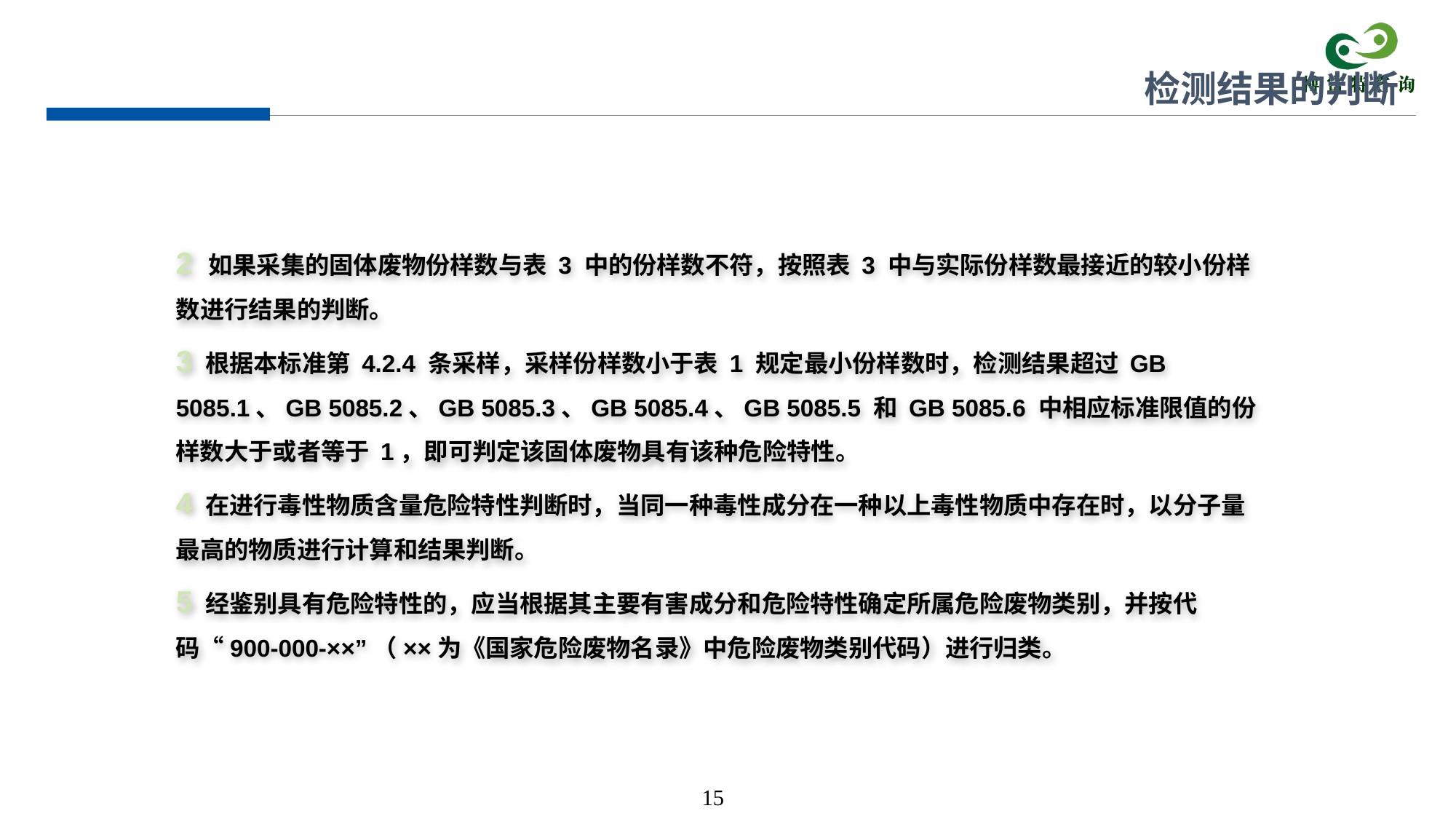

检测结果的判断
2 如果采集的固体废物份样数与表 3 中的份样数不符，按照表 3 中与实际份样数最接近的较小份样数进行结果的判断。
3 根据本标准第 4.2.4 条采样，采样份样数小于表 1 规定最小份样数时，检测结果超过 GB 5085.1、GB 5085.2、GB 5085.3、GB 5085.4、GB 5085.5 和 GB 5085.6 中相应标准限值的份样数大于或者等于 1，即可判定该固体废物具有该种危险特性。
4 在进行毒性物质含量危险特性判断时，当同一种毒性成分在一种以上毒性物质中存在时，以分子量最高的物质进行计算和结果判断。
5 经鉴别具有危险特性的，应当根据其主要有害成分和危险特性确定所属危险废物类别，并按代
码“900-000-××”（××为《国家危险废物名录》中危险废物类别代码）进行归类。